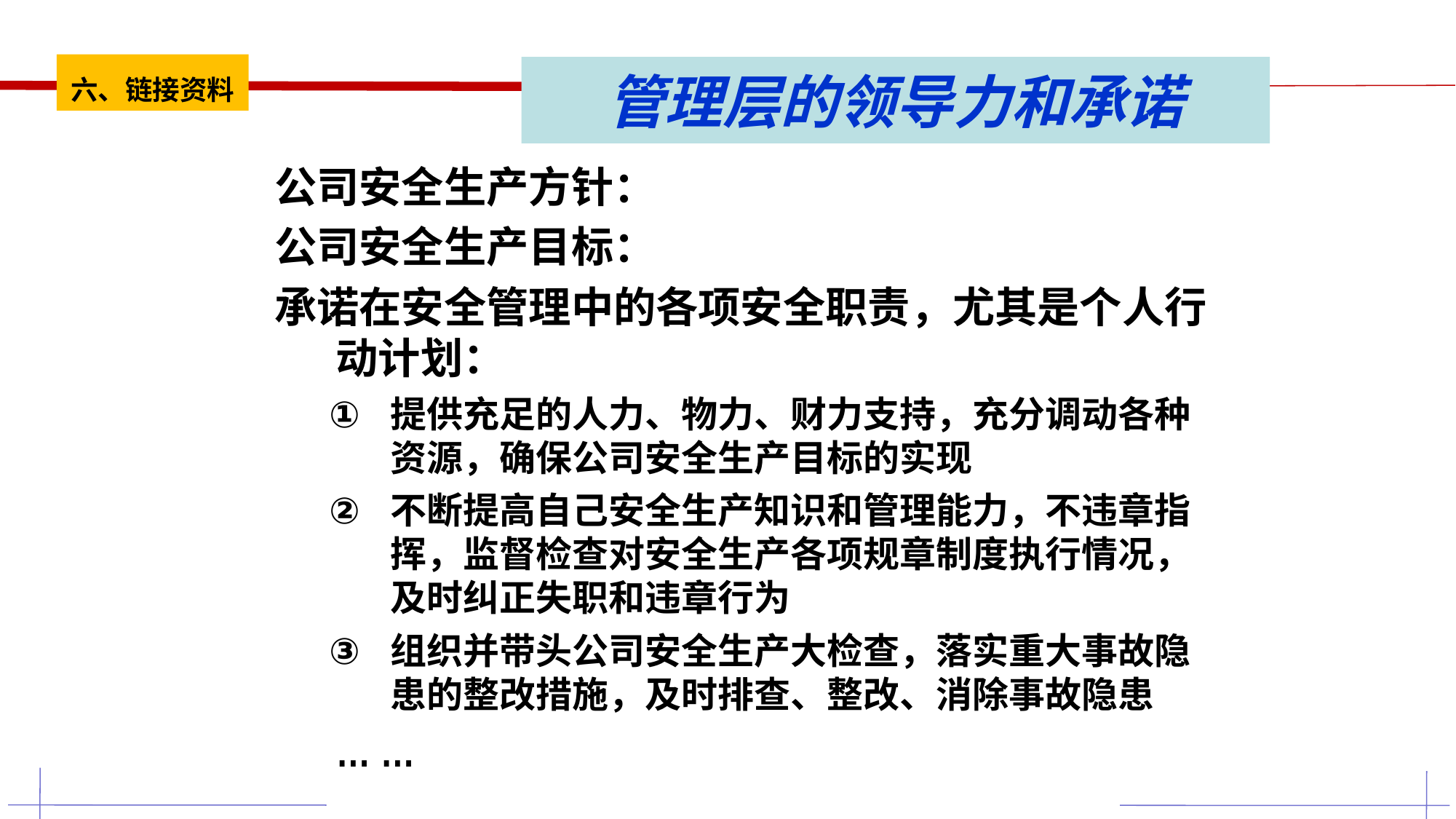

六、链接资料
管理层的领导力和承诺
公司安全生产方针：
公司安全生产目标：
承诺在安全管理中的各项安全职责，尤其是个人行动计划：
提供充足的人力、物力、财力支持，充分调动各种资源，确保公司安全生产目标的实现
不断提高自己安全生产知识和管理能力，不违章指挥，监督检查对安全生产各项规章制度执行情况，及时纠正失职和违章行为
组织并带头公司安全生产大检查，落实重大事故隐患的整改措施，及时排查、整改、消除事故隐患
	… …